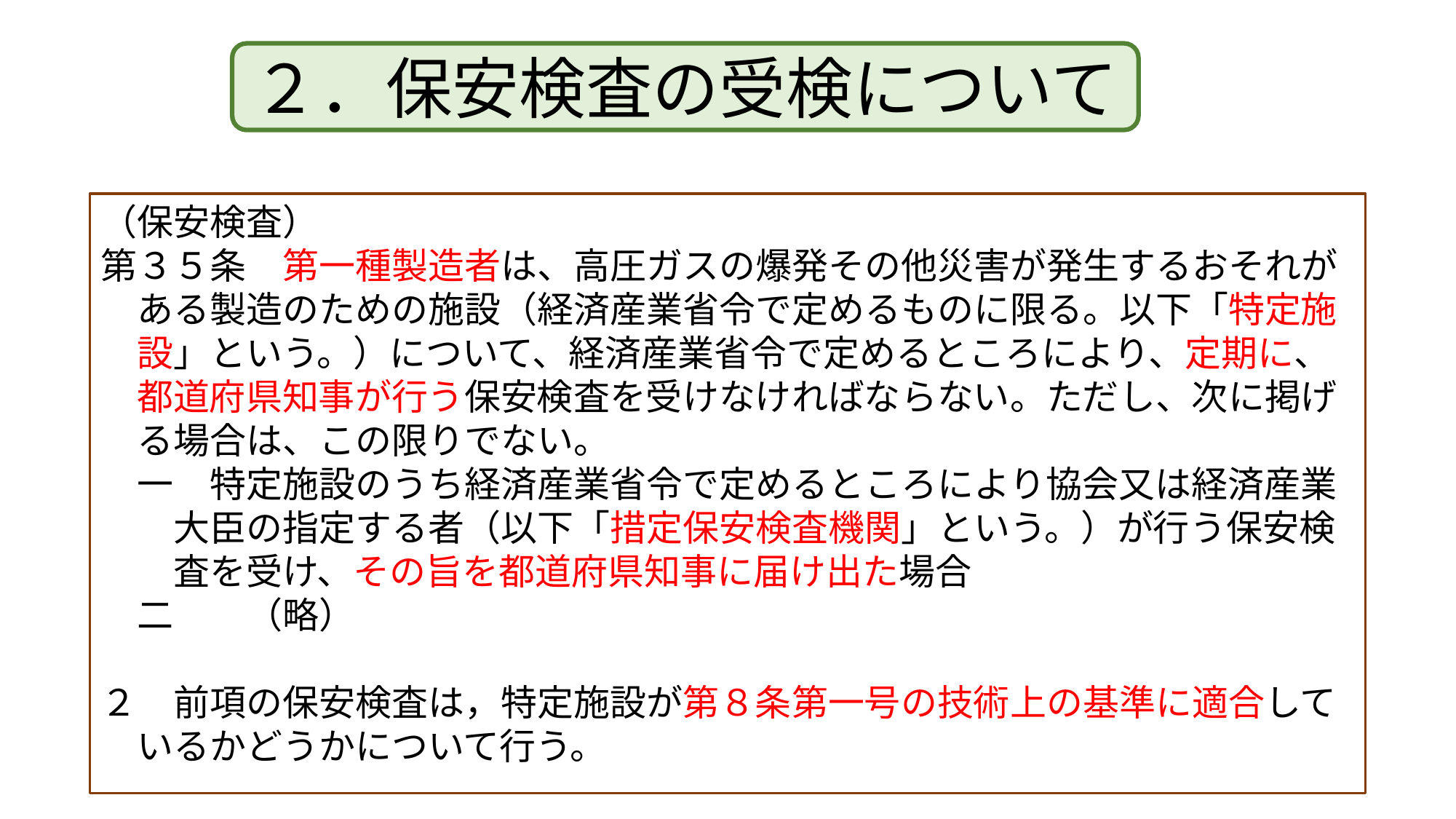

２．保安検査の受検について
（保安検査）
第３５条　第一種製造者は、高圧ガスの爆発その他災害が発生するおそれが
　ある製造のための施設（経済産業省令で定めるものに限る。以下「特定施
　設」という。）について、経済産業省令で定めるところにより、定期に、
　都道府県知事が行う保安検査を受けなければならない。ただし、次に掲げ
　る場合は、この限りでない。
　一　特定施設のうち経済産業省令で定めるところにより協会又は経済産業
　　大臣の指定する者（以下「措定保安検査機関」という。）が行う保安検
　　査を受け、その旨を都道府県知事に届け出た場合
　二　　（略）

２　前項の保安検査は，特定施設が第８条第一号の技術上の基準に適合して
　いるかどうかについて行う。